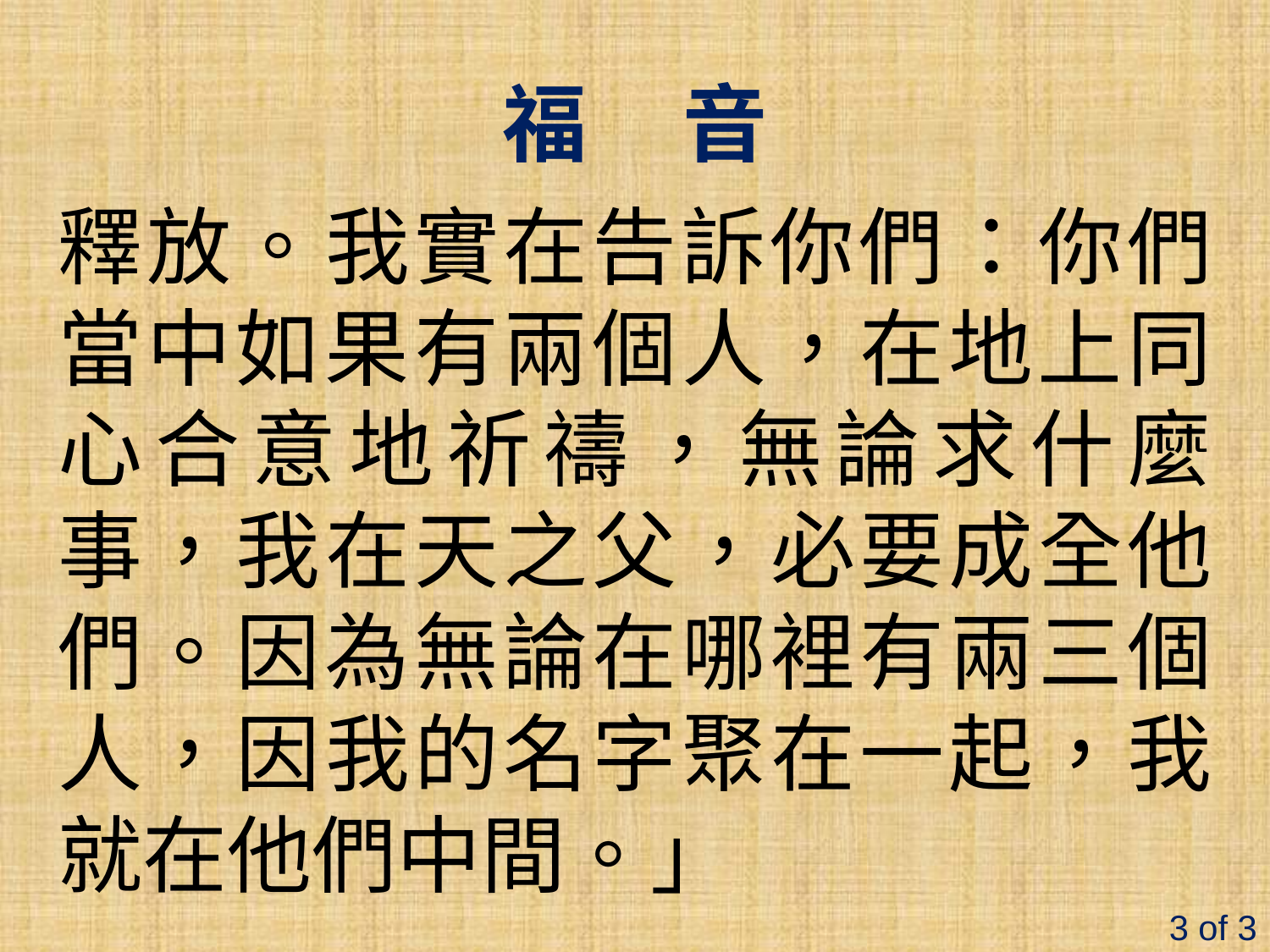

福     音

釋放。我實在告訴你們：你們當中如果有兩個人，在地上同心合意地祈禱，無論求什麼事，我在天之父，必要成全他們。因為無論在哪裡有兩三個人，因我的名字聚在一起，我就在他們中間。」
3 of 3